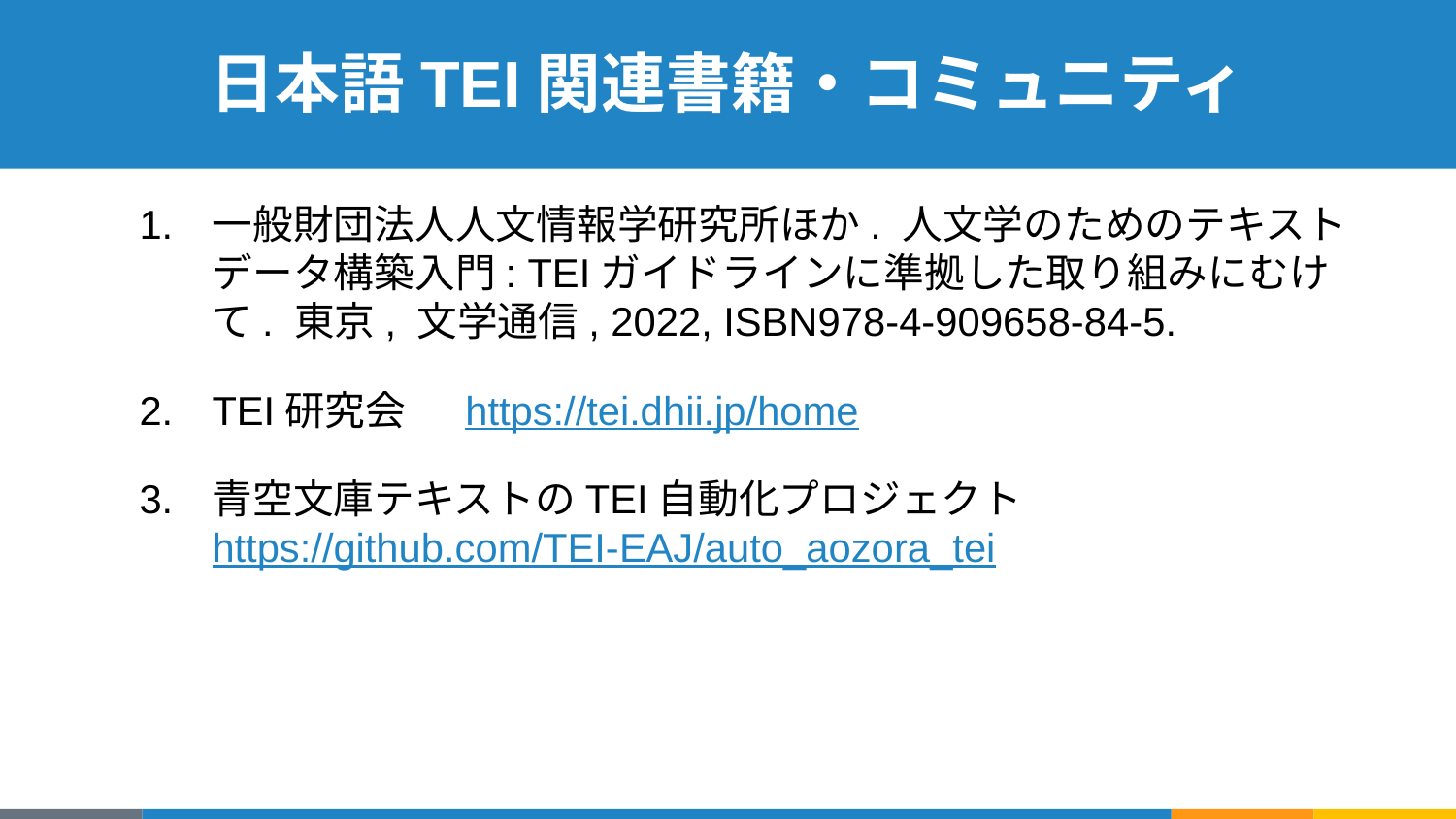

# 日本語TEI関連書籍・コミュニティ
一般財団法人人文情報学研究所ほか. 人文学のためのテキストデータ構築入門: TEIガイドラインに準拠した取り組みにむけて. 東京, 文学通信, 2022, ISBN978-4-909658-84-5.
TEI研究会　 https://tei.dhii.jp/home
青空文庫テキストのTEI自動化プロジェクト https://github.com/TEI-EAJ/auto_aozora_tei